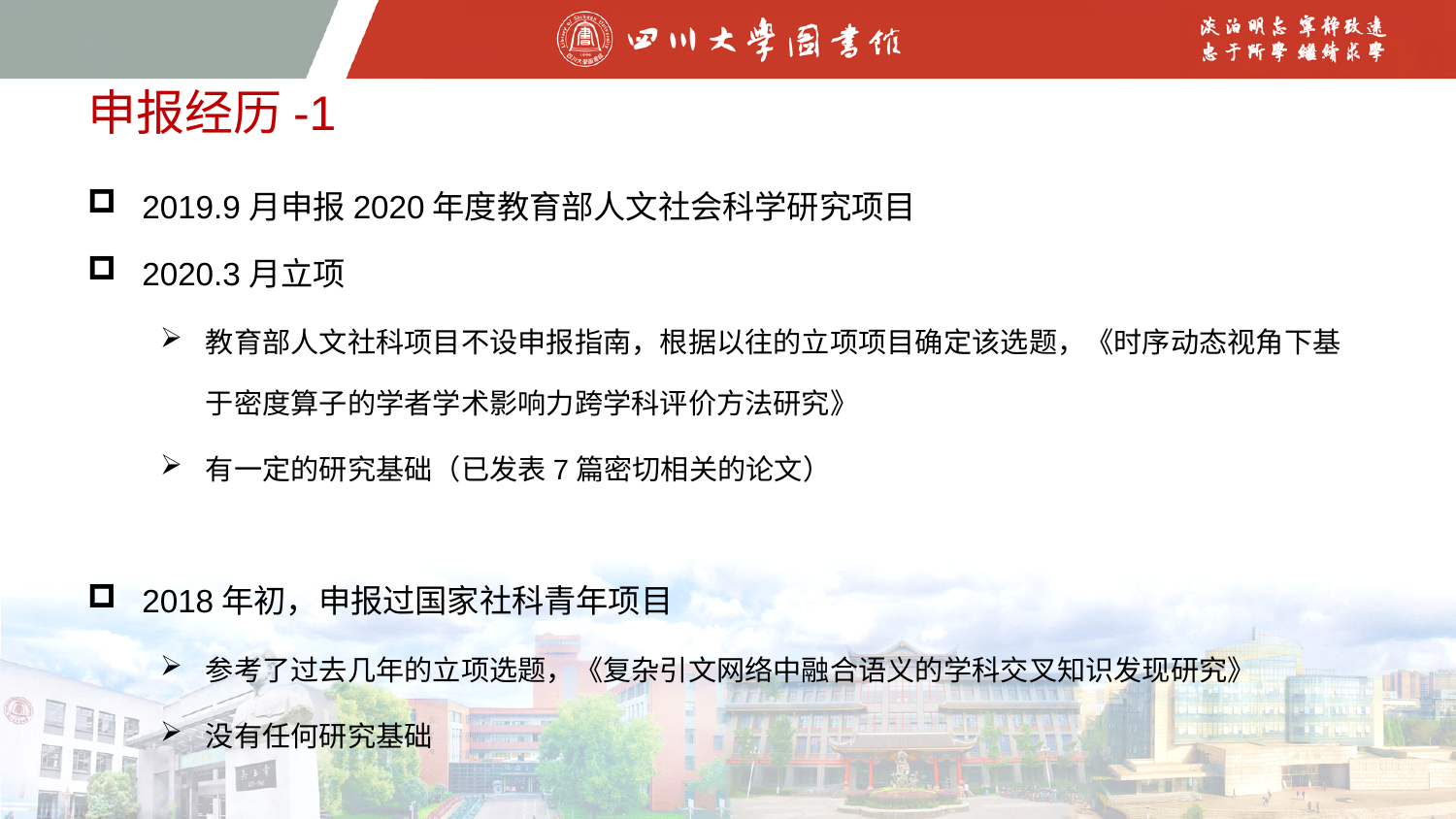

# 申报经历-1
2019.9月申报2020年度教育部人文社会科学研究项目
2020.3月立项
教育部人文社科项目不设申报指南，根据以往的立项项目确定该选题，《时序动态视角下基于密度算子的学者学术影响力跨学科评价方法研究》
有一定的研究基础（已发表7篇密切相关的论文）

2018年初，申报过国家社科青年项目
参考了过去几年的立项选题，《复杂引文网络中融合语义的学科交叉知识发现研究》
没有任何研究基础